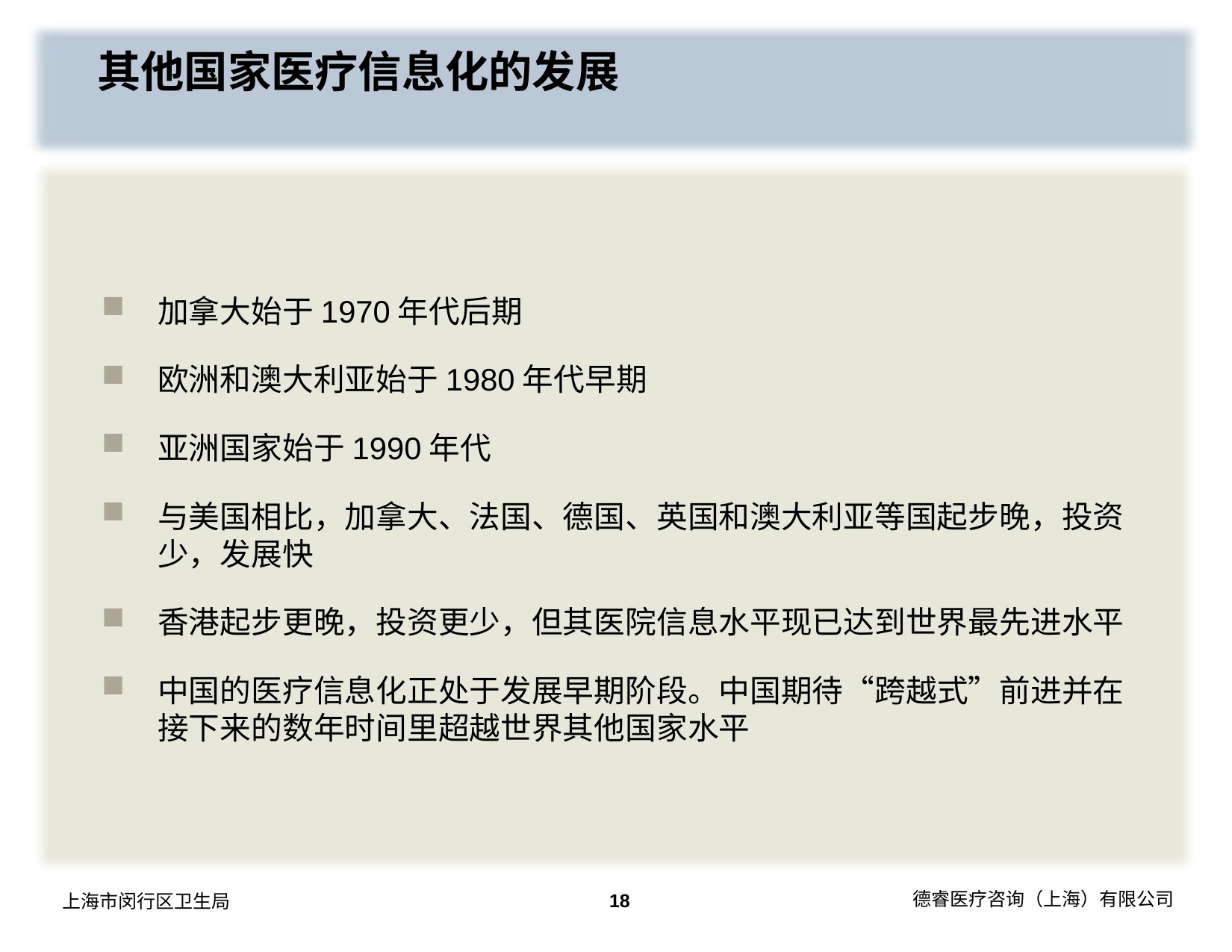

其他国家医疗信息化的发展
加拿大始于1970年代后期
欧洲和澳大利亚始于1980年代早期
亚洲国家始于1990年代
与美国相比，加拿大、法国、德国、英国和澳大利亚等国起步晚，投资少，发展快
香港起步更晚，投资更少，但其医院信息水平现已达到世界最先进水平
中国的医疗信息化正处于发展早期阶段。中国期待“跨越式”前进并在接下来的数年时间里超越世界其他国家水平
18